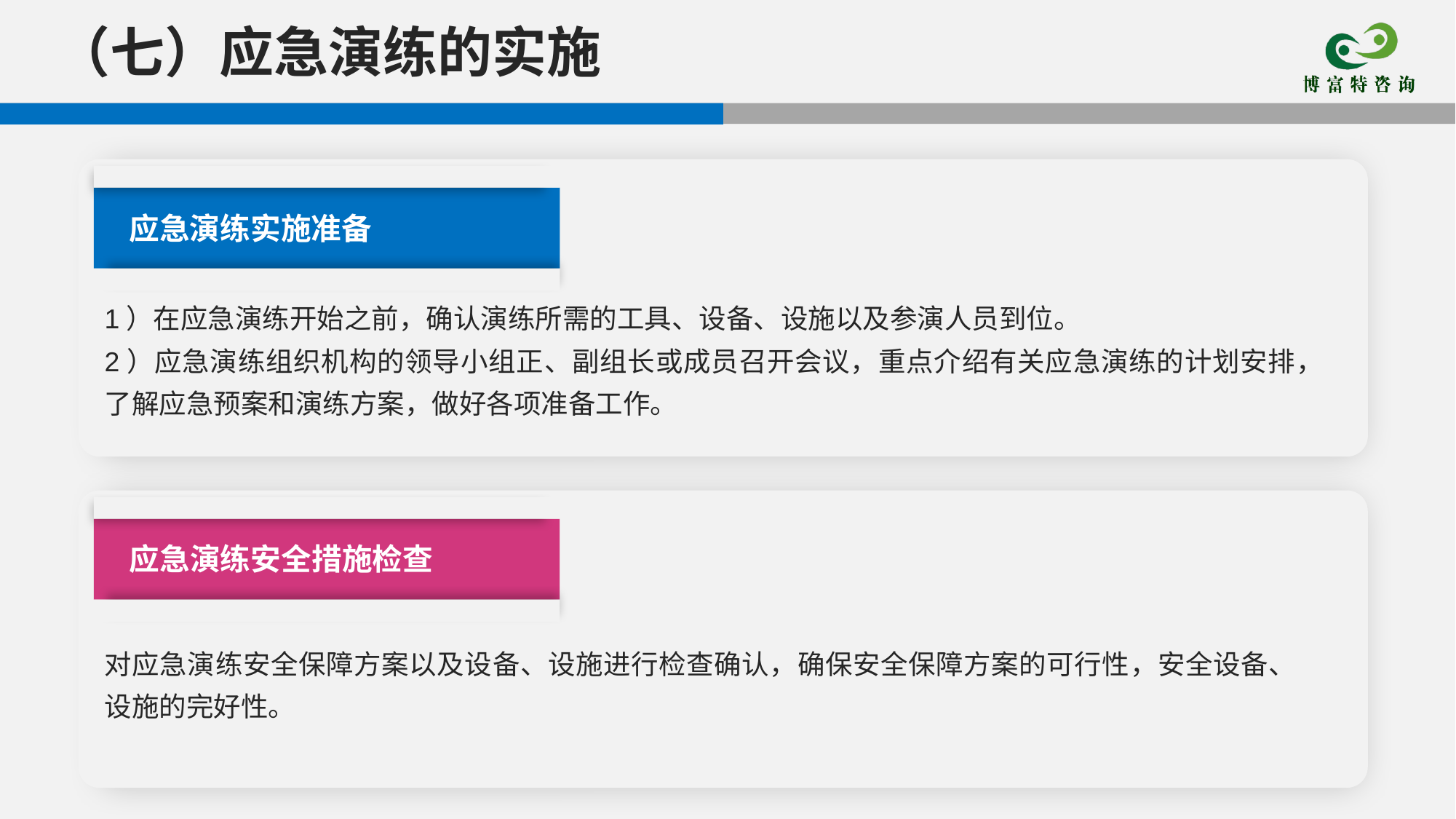

（七）应急演练的实施

应急演练实施准备

1）在应急演练开始之前，确认演练所需的工具、设备、设施以及参演人员到位。
2）应急演练组织机构的领导小组正、副组长或成员召开会议，重点介绍有关应急演练的计划安排，了解应急预案和演练方案，做好各项准备工作。

应急演练安全措施检查

对应急演练安全保障方案以及设备、设施进行检查确认，确保安全保障方案的可行性，安全设备、设施的完好性。